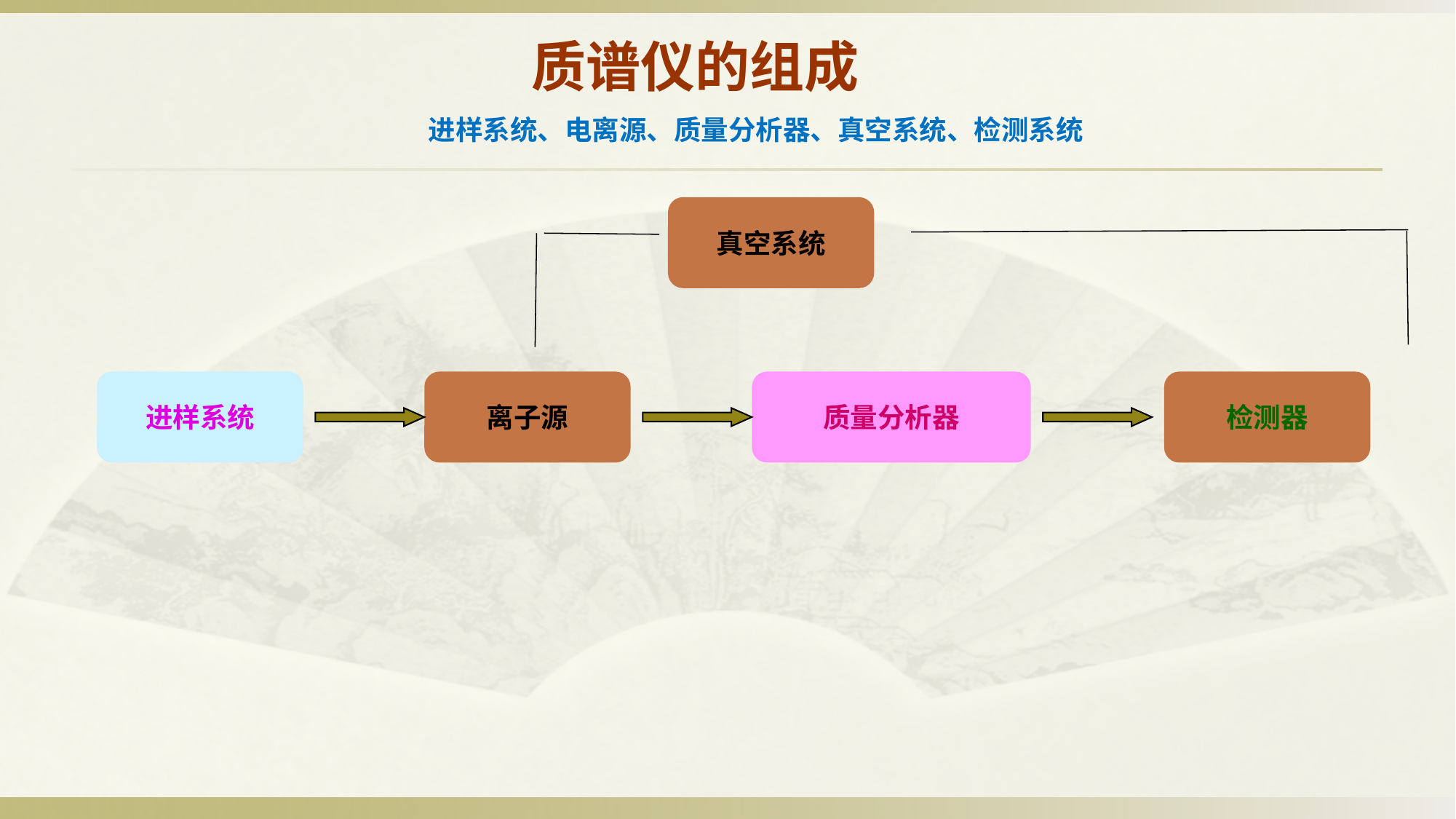

# 质谱仪的组成
进样系统、电离源、质量分析器、真空系统、检测系统

真空系统

进样系统
离子源
质量分析器
检测器